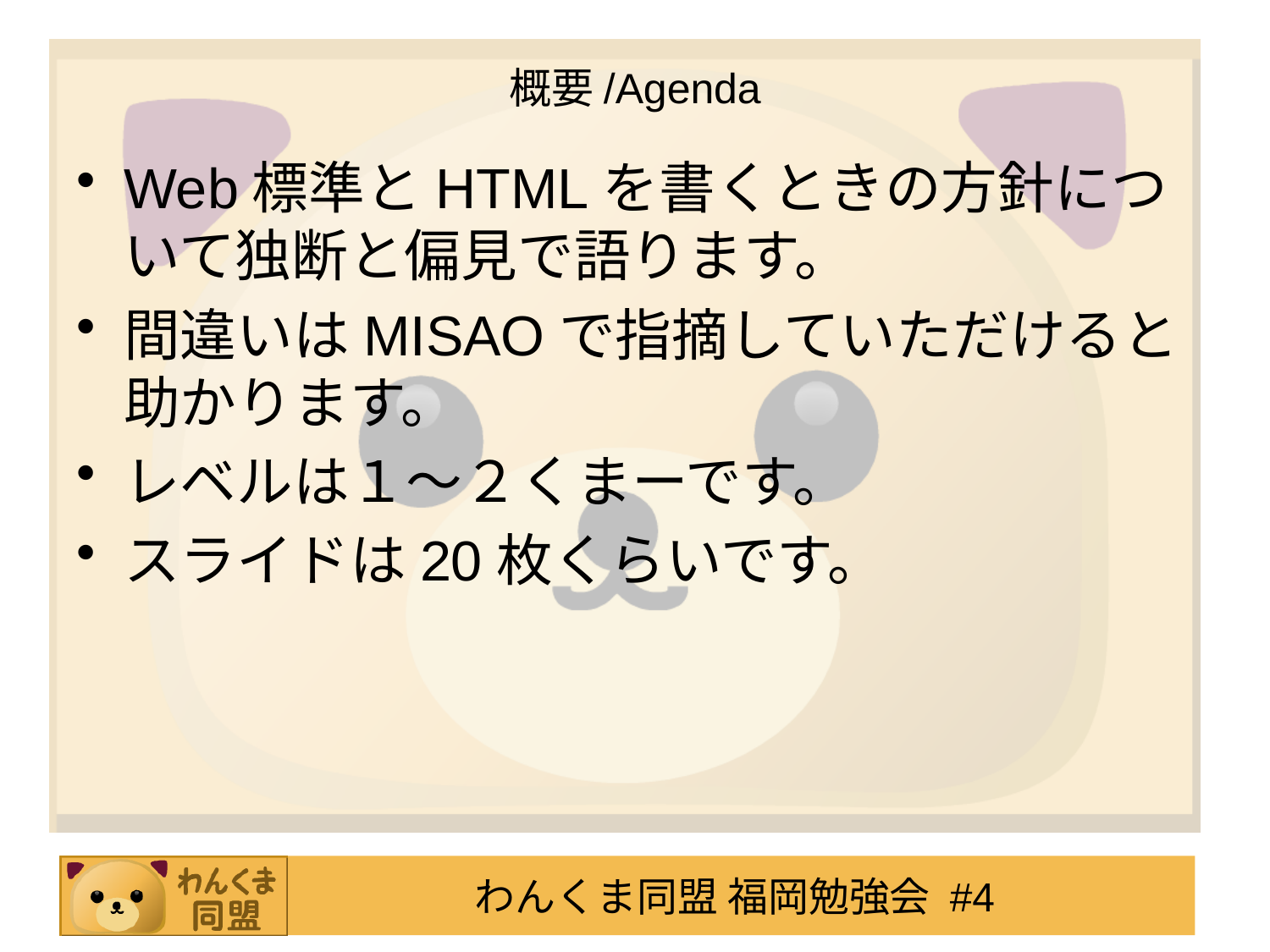

# 概要/Agenda
Web標準とHTMLを書くときの方針について独断と偏見で語ります。
間違いはMISAOで指摘していただけると助かります。
レベルは１～２くまーです。
スライドは20枚くらいです。